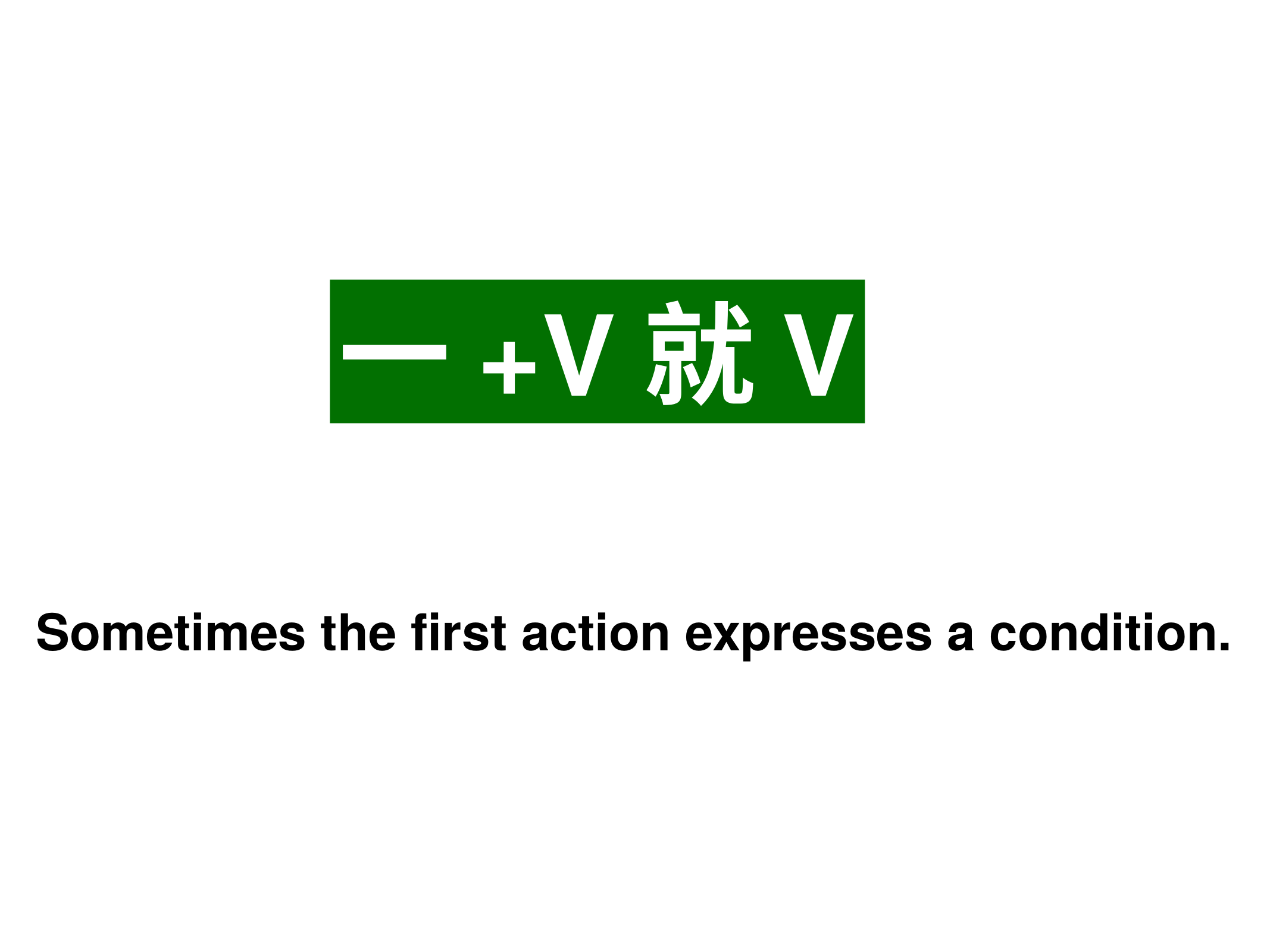

一+V就V
Sometimes the first action expresses a condition.